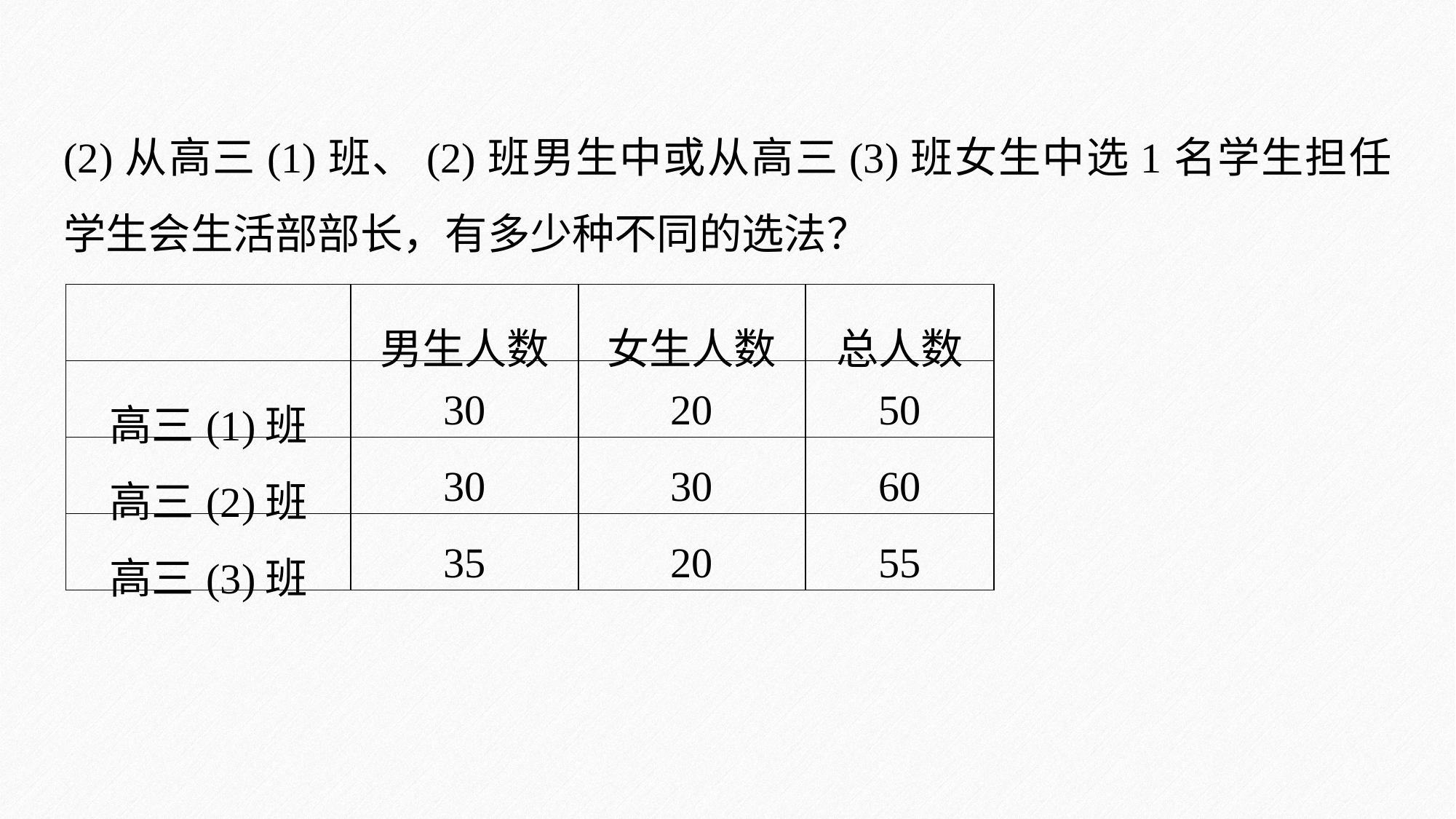

(2)从高三(1)班、(2)班男生中或从高三(3)班女生中选1名学生担任学生会生活部部长，有多少种不同的选法？
|  | 男生人数 | 女生人数 | 总人数 |
| --- | --- | --- | --- |
| 高三(1)班 | 30 | 20 | 50 |
| 高三(2)班 | 30 | 30 | 60 |
| 高三(3)班 | 35 | 20 | 55 |